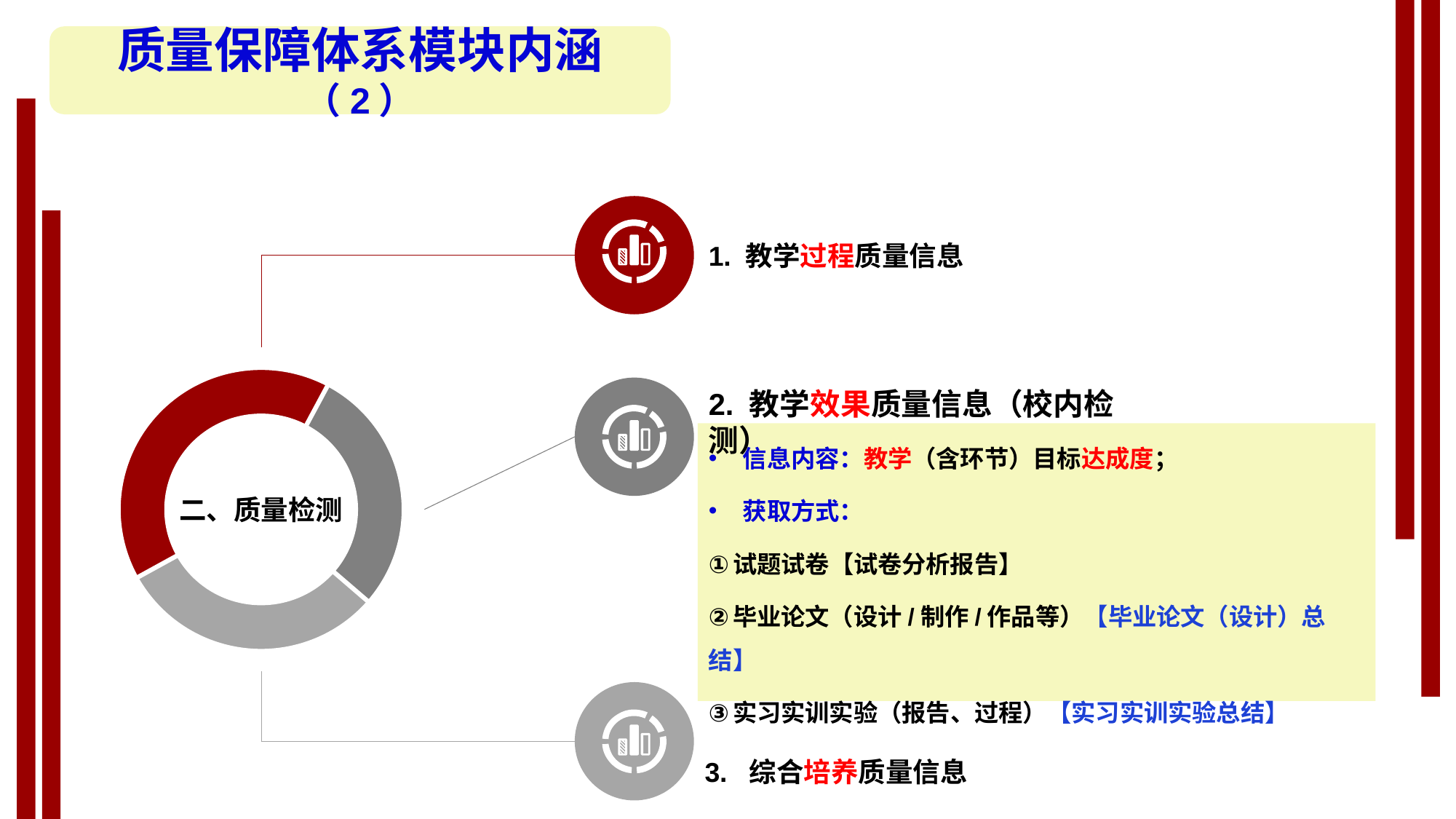

质量保障体系模块内涵（2）

1. 教学过程质量信息
二、质量检测

2. 教学效果质量信息（校内检测）

信息内容：教学（含环节）目标达成度；
获取方式：
试题试卷【试卷分析报告】
毕业论文（设计/制作/作品等）【毕业论文（设计）总结】
实习实训实验（报告、过程）【实习实训实验总结】

3.  综合培养质量信息